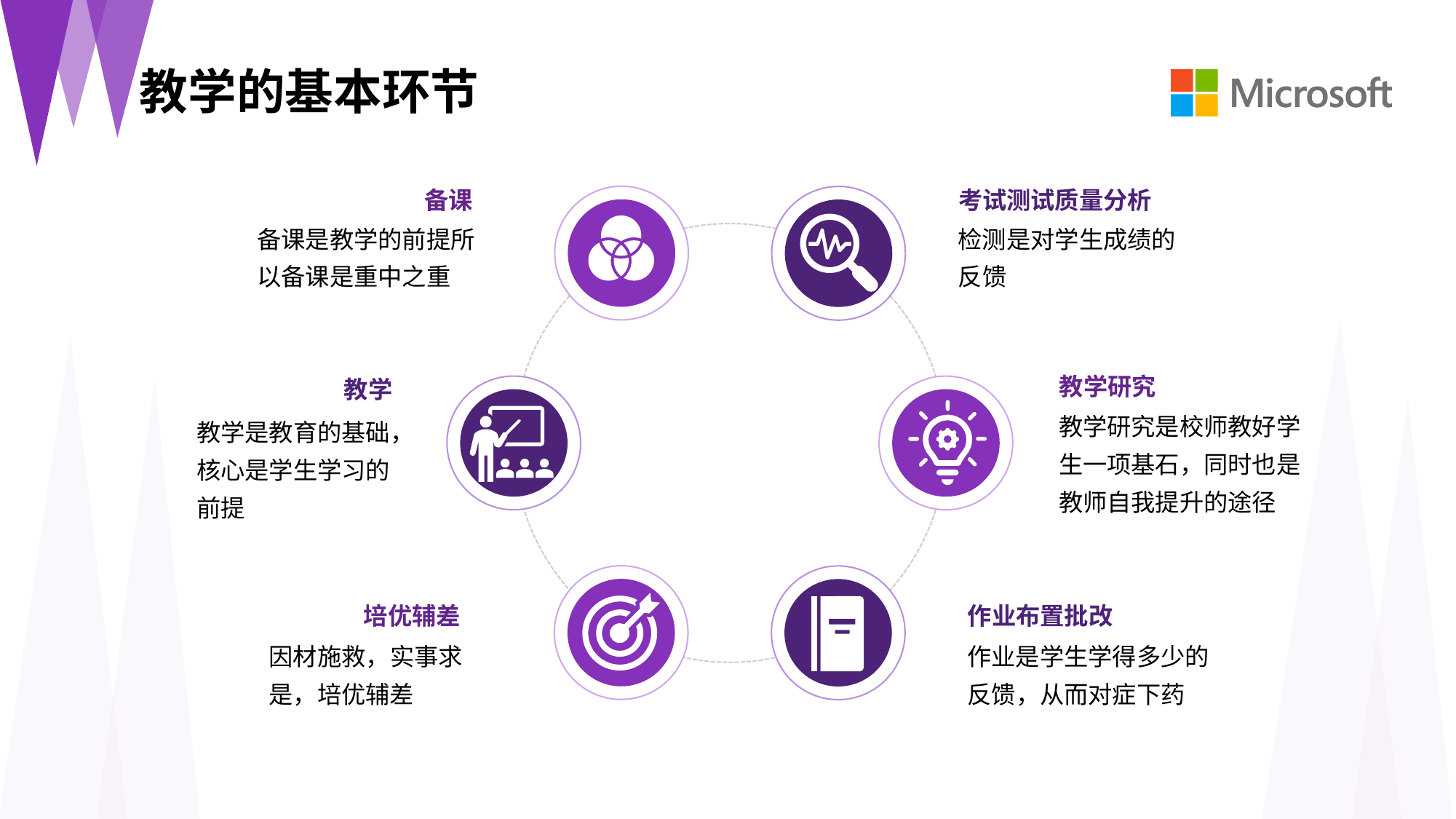

教学的基本环节
备课
考试测试质量分析

备课是教学的前提所以备课是重中之重
检测是对学生成绩的反馈

教学研究
教学

教学是教育的基础，核心是学生学习的前提
教学研究是校师教好学生一项基石，同时也是教师自我提升的途径

培优辅差
作业布置批改

因材施救，实事求是，培优辅差
作业是学生学得多少的反馈，从而对症下药